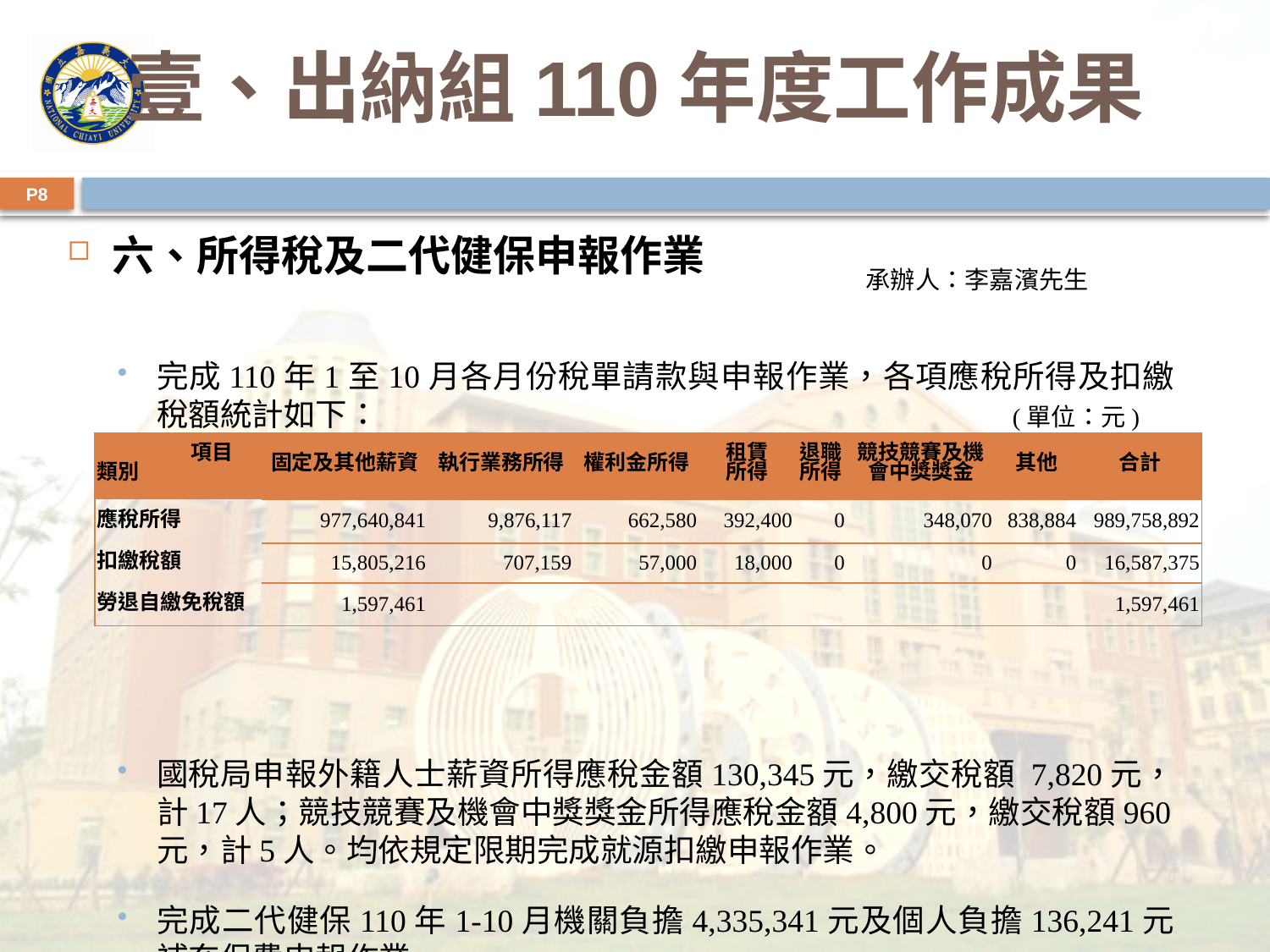

# 壹、出納組110年度工作成果
P8
六、所得稅及二代健保申報作業

完成110年1至10月各月份稅單請款與申報作業，各項應稅所得及扣繳稅額統計如下：                                                                                       (單位：元)

國稅局申報外籍人士薪資所得應稅金額130,345元，繳交稅額 7,820元，計17人；競技競賽及機會中獎獎金所得應稅金額4,800元，繳交稅額960元，計5人。均依規定限期完成就源扣繳申報作業。
完成二代健保110年1-10月機關負擔4,335,341元及個人負擔136,241元補充保費申報作業。
承辦人：李嘉濱先生
| 項目 類別 | 固定及其他薪資 | 執行業務所得 | 權利金所得 | 租賃 所得 | 退職 所得 | 競技競賽及機會中獎獎金 | 其他 | 合計 |
| --- | --- | --- | --- | --- | --- | --- | --- | --- |
| 應稅所得 | 977,640,841 | 9,876,117 | 662,580 | 392,400 | 0 | 348,070 | 838,884 | 989,758,892 |
| 扣繳稅額 | 15,805,216 | 707,159 | 57,000 | 18,000 | 0 | 0 | 0 | 16,587,375 |
| 勞退自繳免稅額 | 1,597,461 |  |  |  |  |  |  | 1,597,461 |